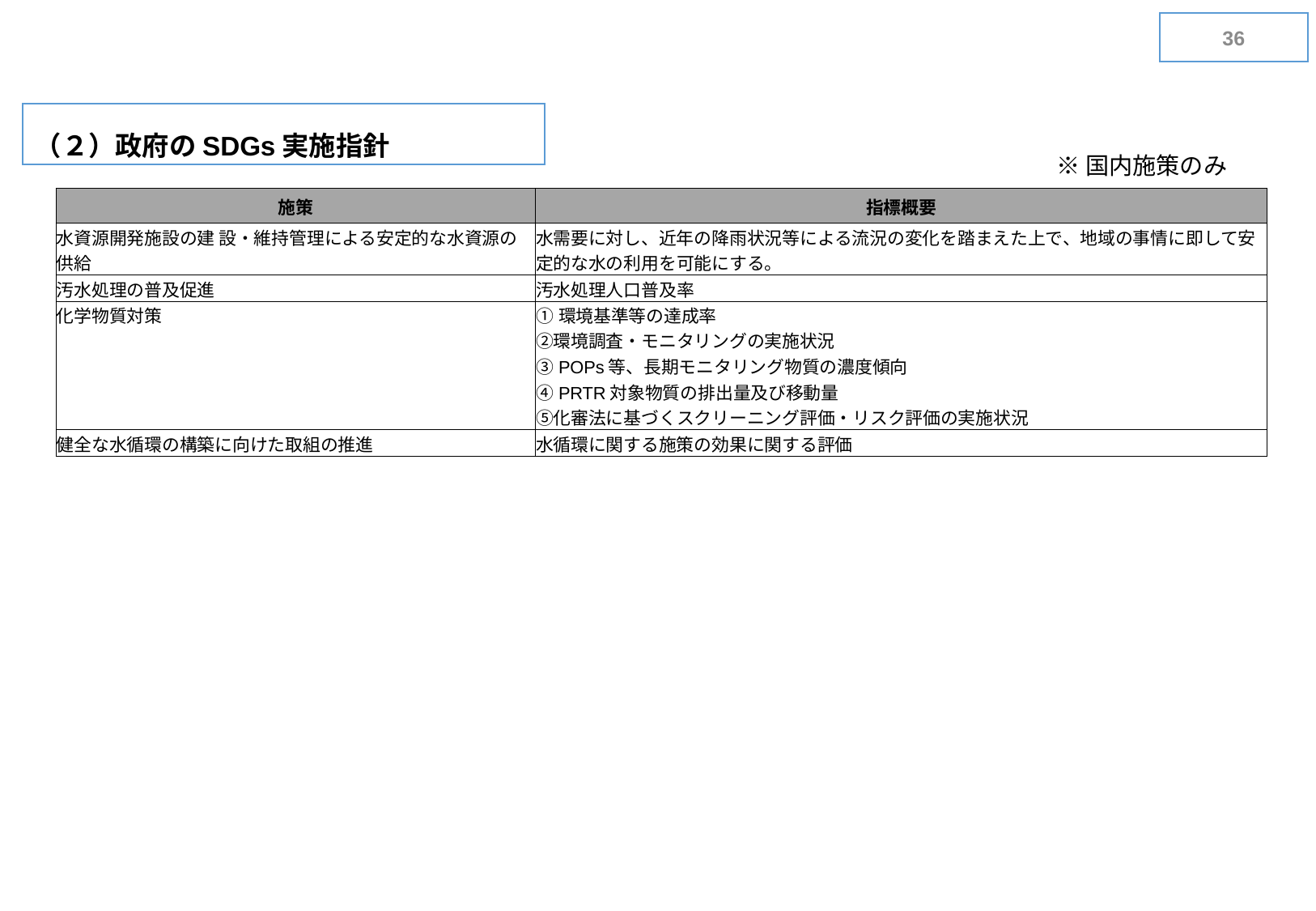

36
（２）政府のSDGs実施指針
※国内施策のみ
| 施策 | 指標概要 |
| --- | --- |
| 水資源開発施設の建 設・維持管理による安定的な水資源の供給 | 水需要に対し、近年の降雨状況等による流況の変化を踏まえた上で、地域の事情に即して安定的な水の利用を可能にする。 |
| 汚水処理の普及促進 | 汚水処理人口普及率 |
| 化学物質対策 | ①環境基準等の達成率 ②環境調査・モニタリングの実施状況 ③POPs等、長期モニタリング物質の濃度傾向 ④PRTR対象物質の排出量及び移動量 ⑤化審法に基づくスクリーニング評価・リスク評価の実施状況 |
| 健全な水循環の構築に向けた取組の推進 | 水循環に関する施策の効果に関する評価 |